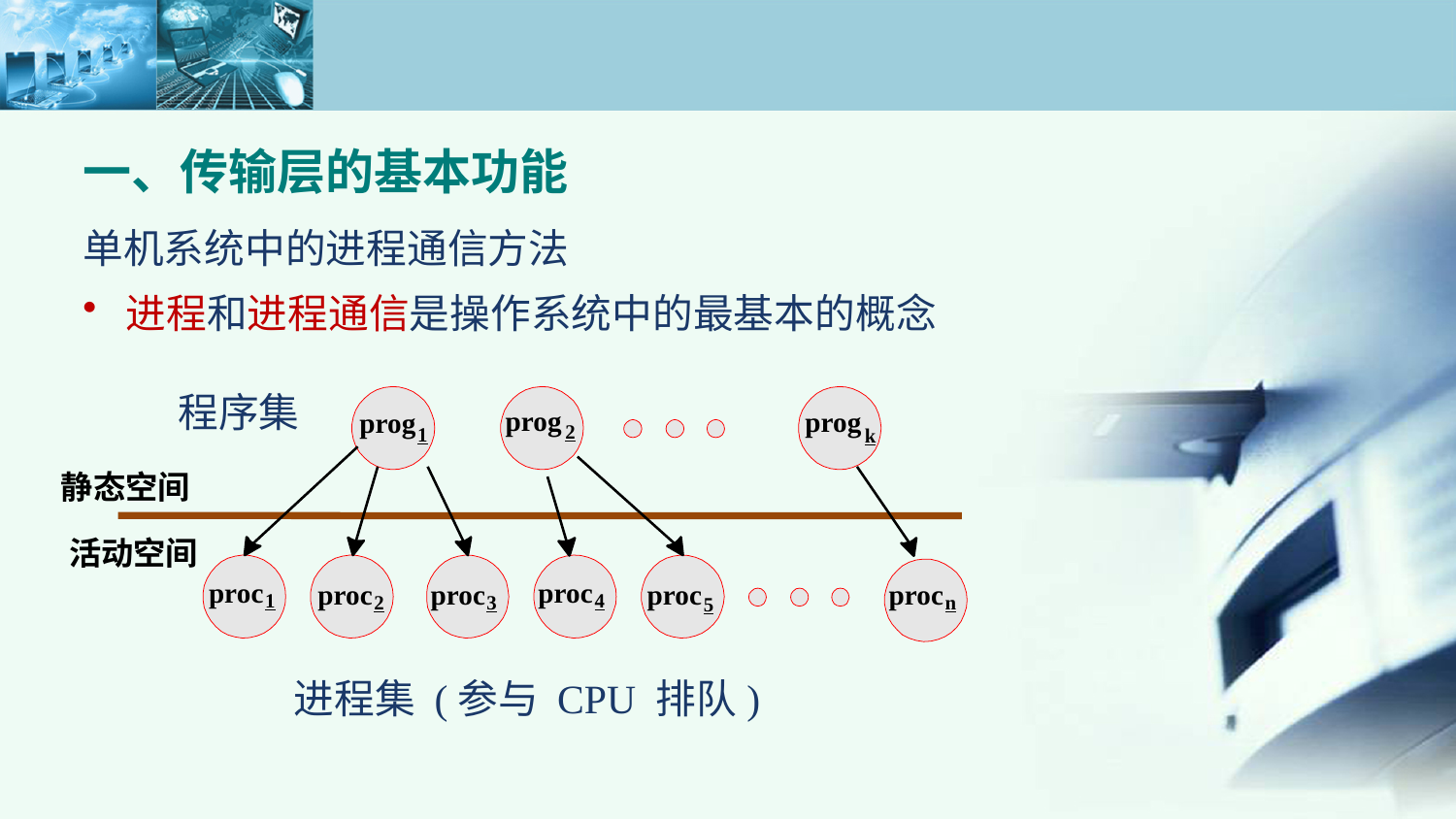

一、传输层的基本功能
单机系统中的进程通信方法
进程和进程通信是操作系统中的最基本的概念
程序集

prog
prog
prog
2

1
k

静态空间

活动空间

proc
proc
proc
proc
proc
proc
1
4

2
3
n
5
进程集 (参与 CPU 排队)